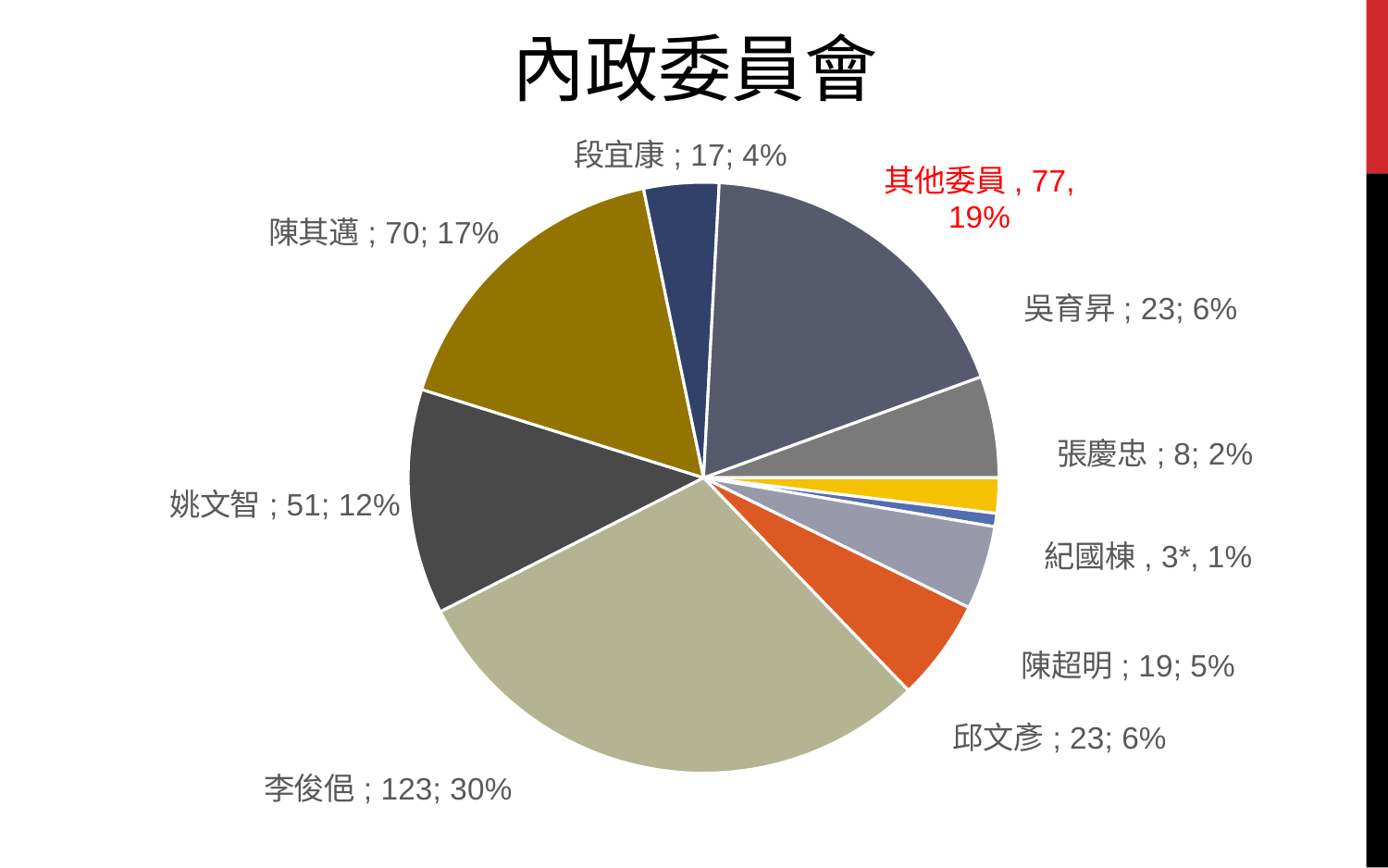

內政委員會

### Chart

| Category | 欄1 |
|---|---|
| 吳育昇 | 23.0 |
| 張慶忠 | 8.0 |
| 紀國棟 | 3.0 |
| 陳超明 | 19.0 |
| 邱文彥 | 23.0 |
| 李俊俋 | 123.0 |
| 姚文智 | 51.0 |
| 陳其邁 | 70.0 |
| 段宜康 | 17.0 |
| 其他委員 | 77.0 |